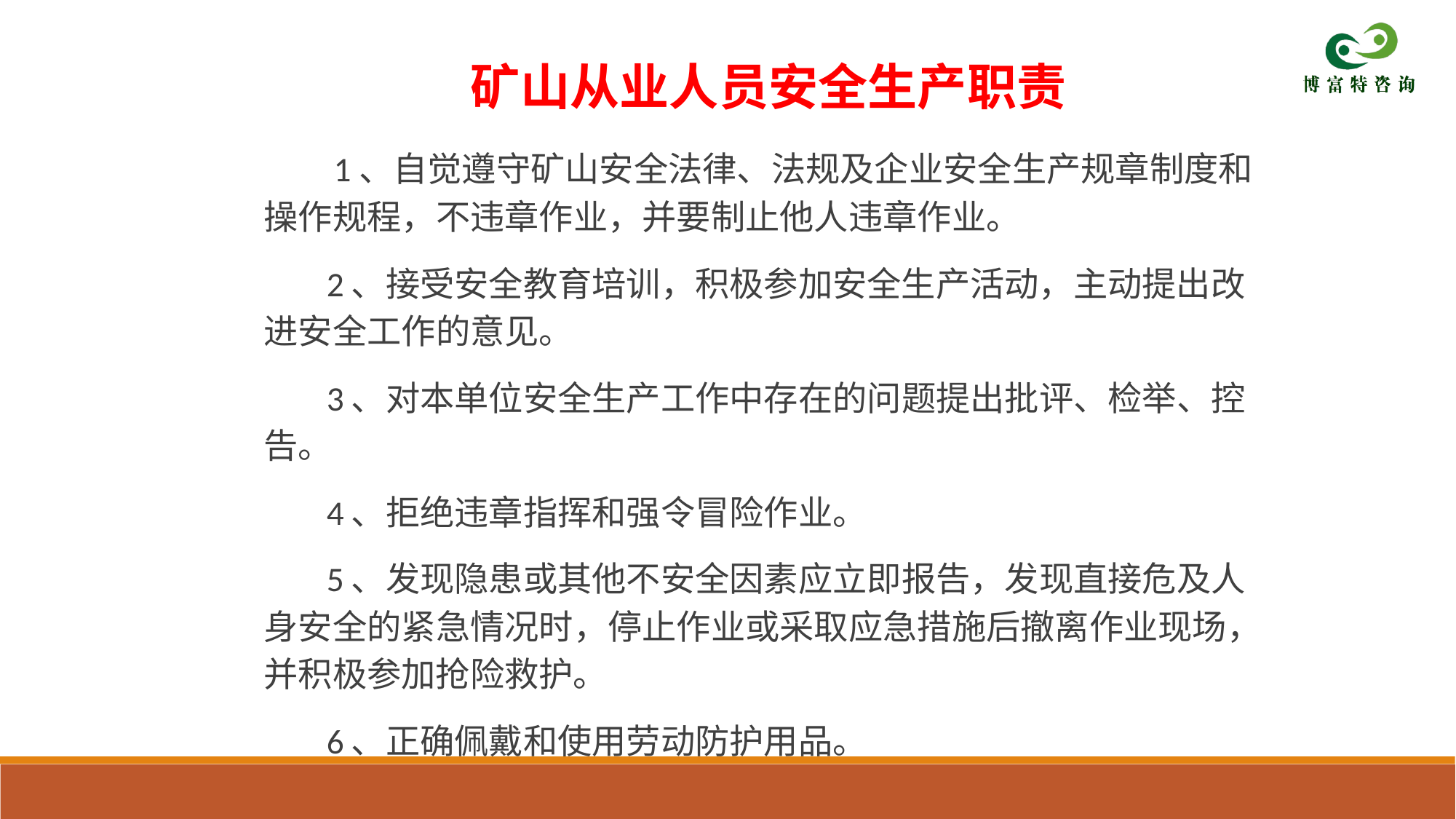

矿山从业人员安全生产职责
        1、自觉遵守矿山安全法律、法规及企业安全生产规章制度和操作规程，不违章作业，并要制止他人违章作业。
        2、接受安全教育培训，积极参加安全生产活动，主动提出改进安全工作的意见。
        3、对本单位安全生产工作中存在的问题提出批评、检举、控告。
        4、拒绝违章指挥和强令冒险作业。
        5、发现隐患或其他不安全因素应立即报告，发现直接危及人身安全的紧急情况时，停止作业或采取应急措施后撤离作业现场，并积极参加抢险救护。
        6、正确佩戴和使用劳动防护用品。